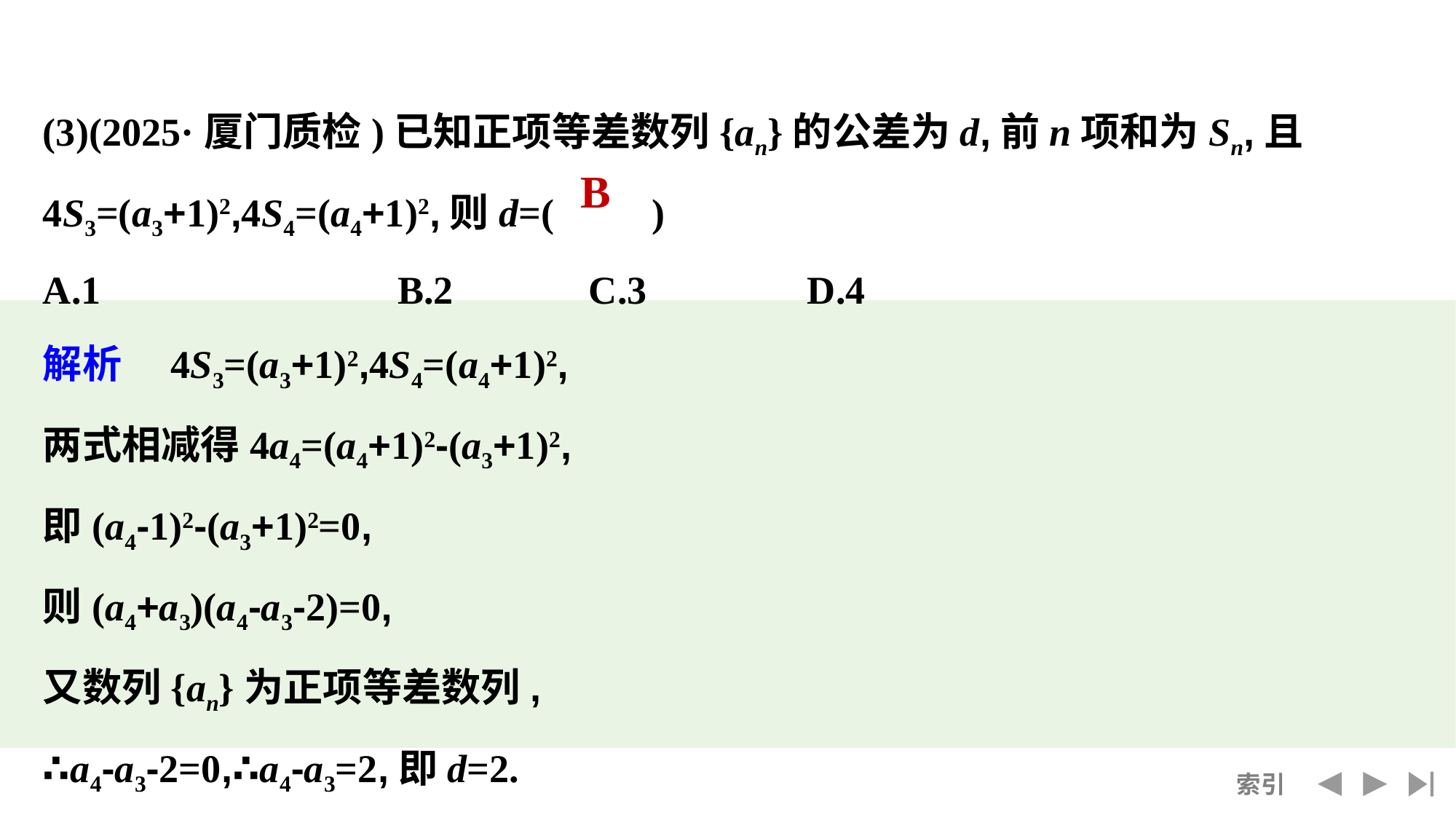

(3)(2025·厦门质检)已知正项等差数列{an}的公差为d,前n项和为Sn,且4S3=(a3+1)2,4S4=(a4+1)2,则d=(　　)
A.1	B.2		C.3		D.4
解析　4S3=(a3+1)2,4S4=(a4+1)2,
两式相减得4a4=(a4+1)2-(a3+1)2,
即(a4-1)2-(a3+1)2=0,
则(a4+a3)(a4-a3-2)=0,
又数列{an}为正项等差数列,
∴a4-a3-2=0,∴a4-a3=2,即d=2.
B